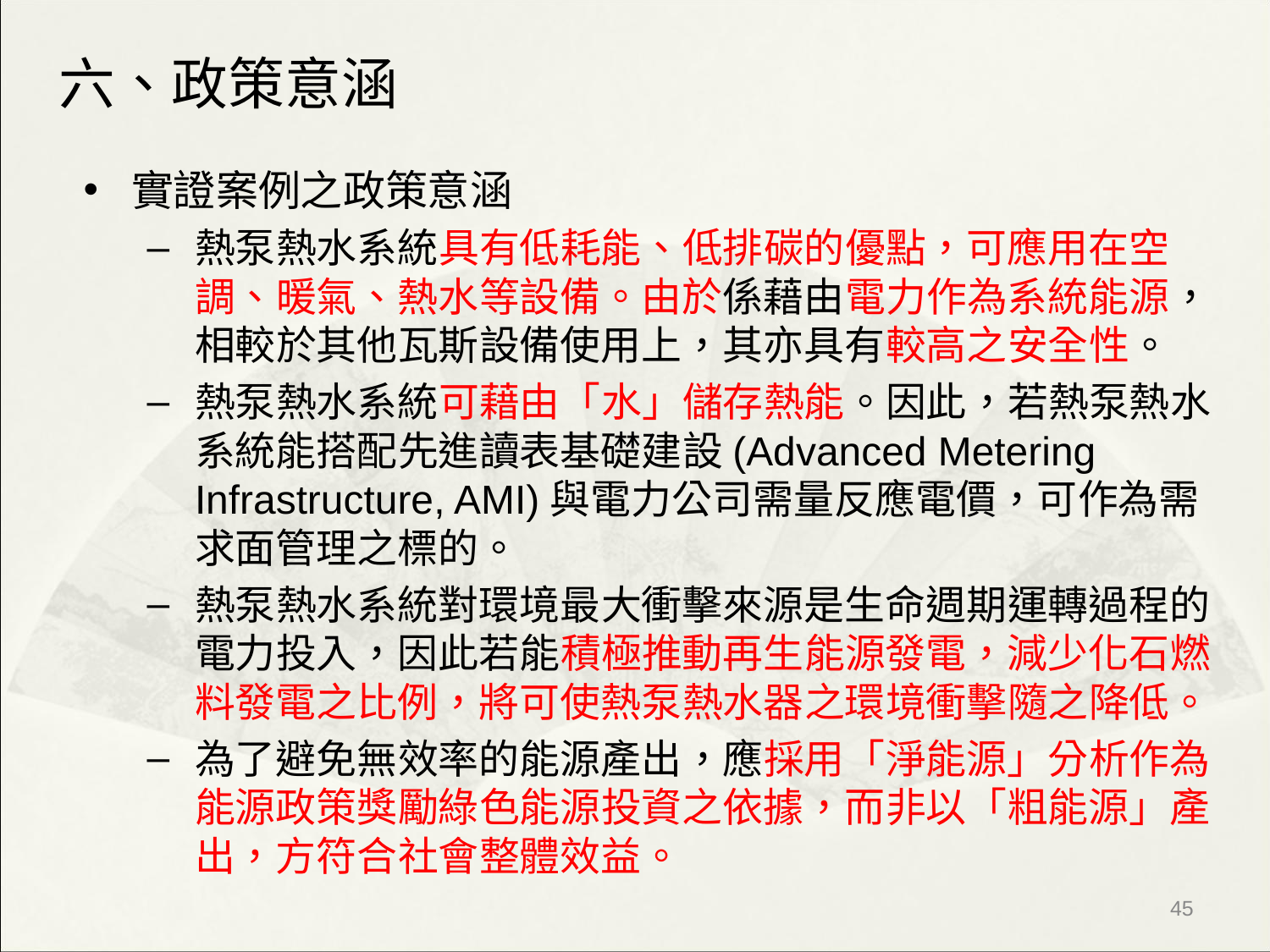

六、政策意涵
實證案例之政策意涵
熱泵熱水系統具有低耗能、低排碳的優點，可應用在空調、暖氣、熱水等設備。由於係藉由電力作為系統能源，相較於其他瓦斯設備使用上，其亦具有較高之安全性。
熱泵熱水系統可藉由「水」儲存熱能。因此，若熱泵熱水系統能搭配先進讀表基礎建設(Advanced Metering Infrastructure, AMI)與電力公司需量反應電價，可作為需求面管理之標的。
熱泵熱水系統對環境最大衝擊來源是生命週期運轉過程的電力投入，因此若能積極推動再生能源發電，減少化石燃料發電之比例，將可使熱泵熱水器之環境衝擊隨之降低。
為了避免無效率的能源產出，應採用「淨能源」分析作為能源政策獎勵綠色能源投資之依據，而非以「粗能源」產出，方符合社會整體效益。

45